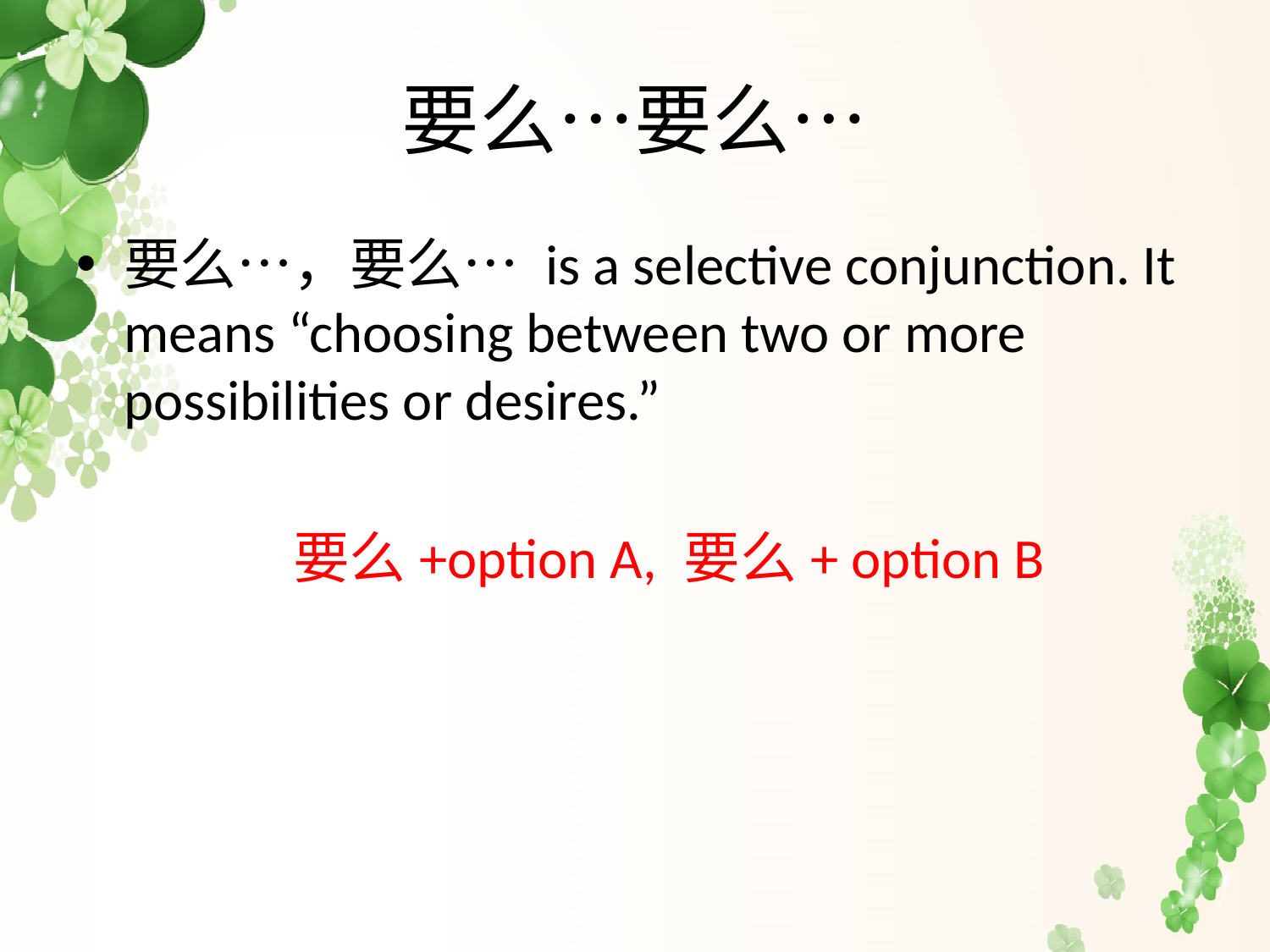

# 要么…要么…
要么…，要么… is a selective conjunction. It means “choosing between two or more possibilities or desires.”

                要么+option A, 要么+ option B